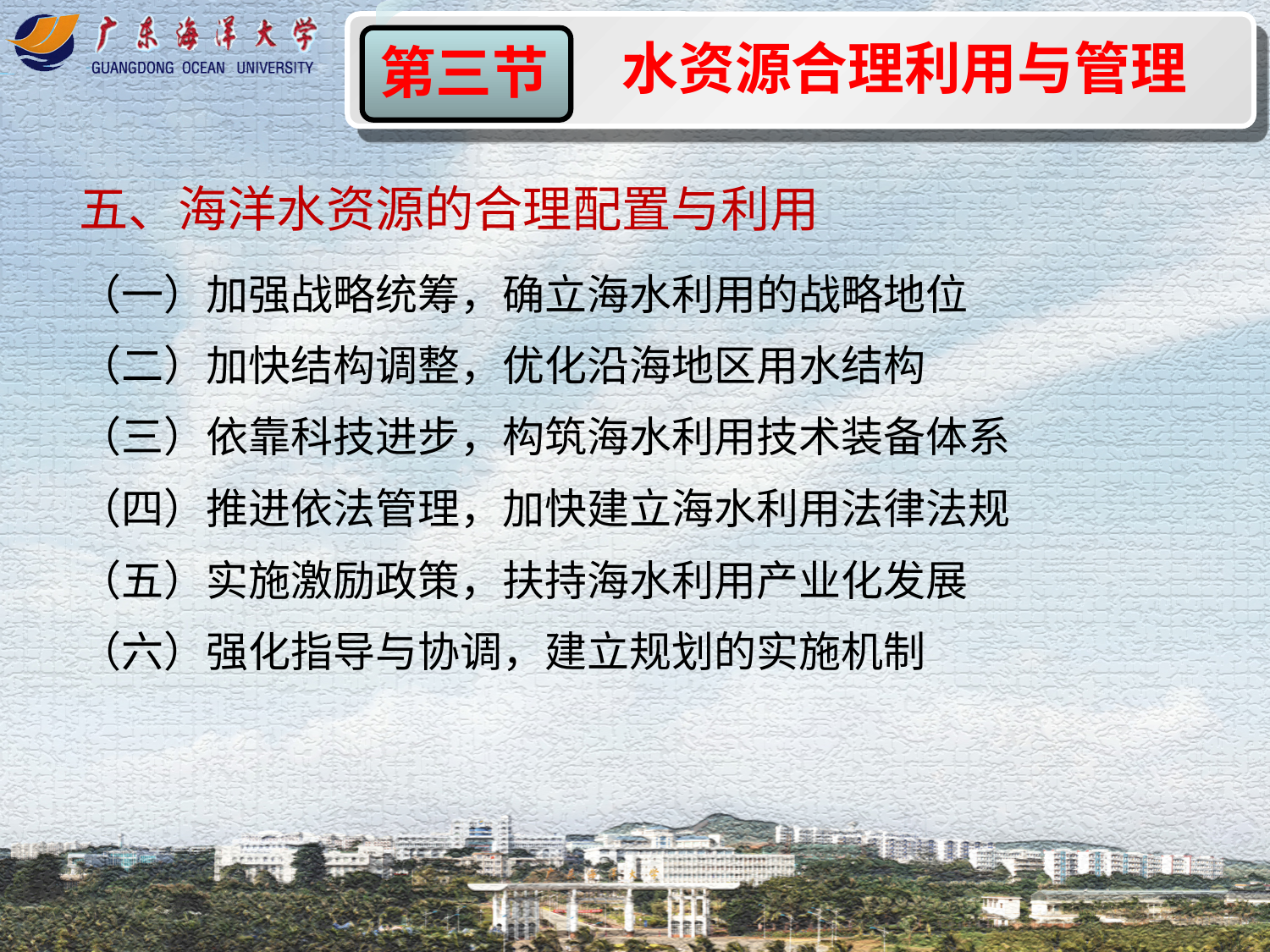

水资源合理利用与管理

第三节
五、海洋水资源的合理配置与利用
（一）加强战略统筹，确立海水利用的战略地位
（二）加快结构调整，优化沿海地区用水结构
（三）依靠科技进步，构筑海水利用技术装备体系
（四）推进依法管理，加快建立海水利用法律法规
（五）实施激励政策，扶持海水利用产业化发展
（六）强化指导与协调，建立规划的实施机制